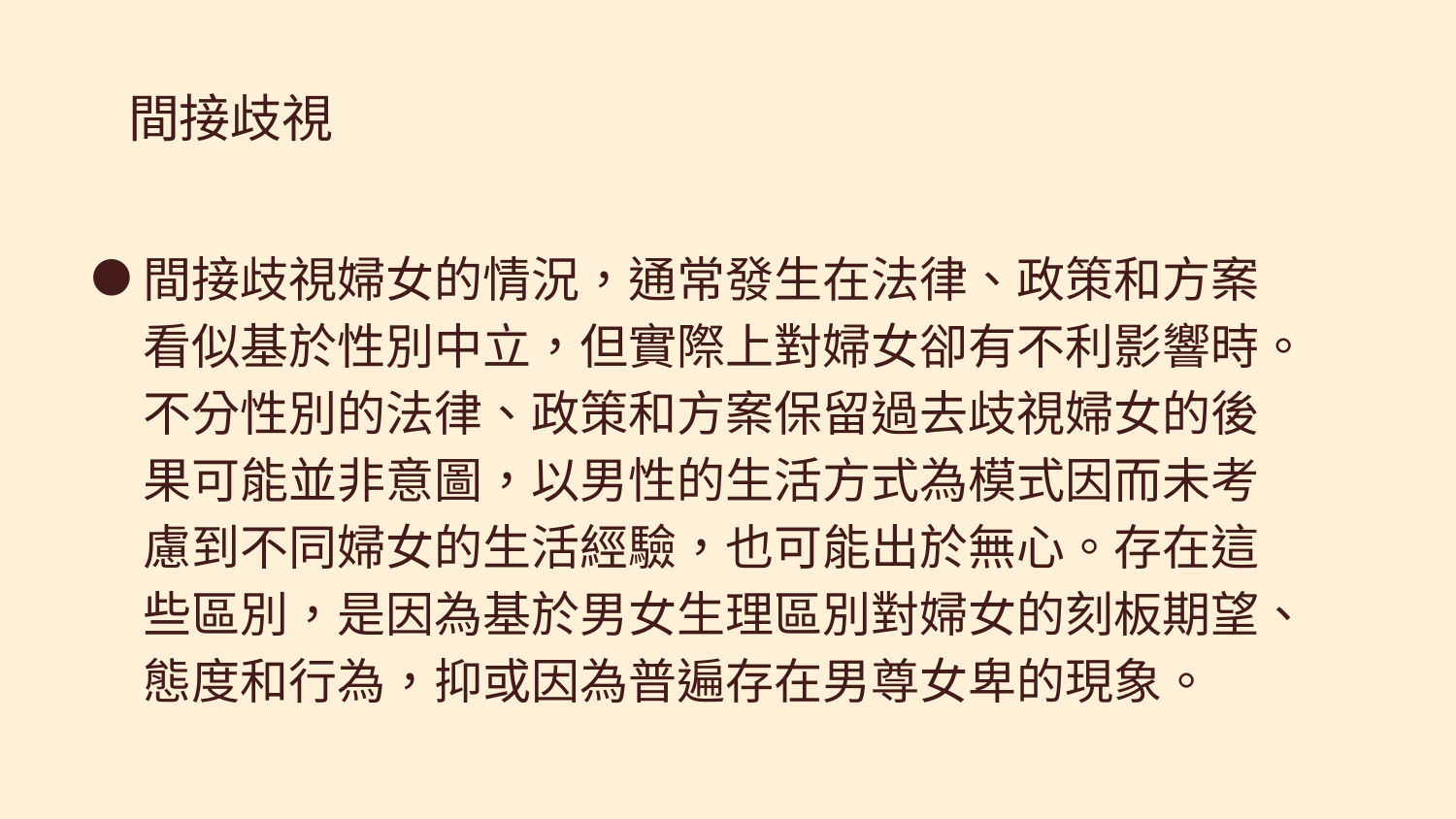

# 間接歧視
間接歧視婦女的情況，通常發生在法律、政策和方案看似基於性別中立，但實際上對婦女卻有不利影響時。不分性別的法律、政策和方案保留過去歧視婦女的後果可能並非意圖，以男性的生活方式為模式因而未考慮到不同婦女的生活經驗，也可能出於無心。存在這些區別，是因為基於男女生理區別對婦女的刻板期望、態度和行為，抑或因為普遍存在男尊女卑的現象。